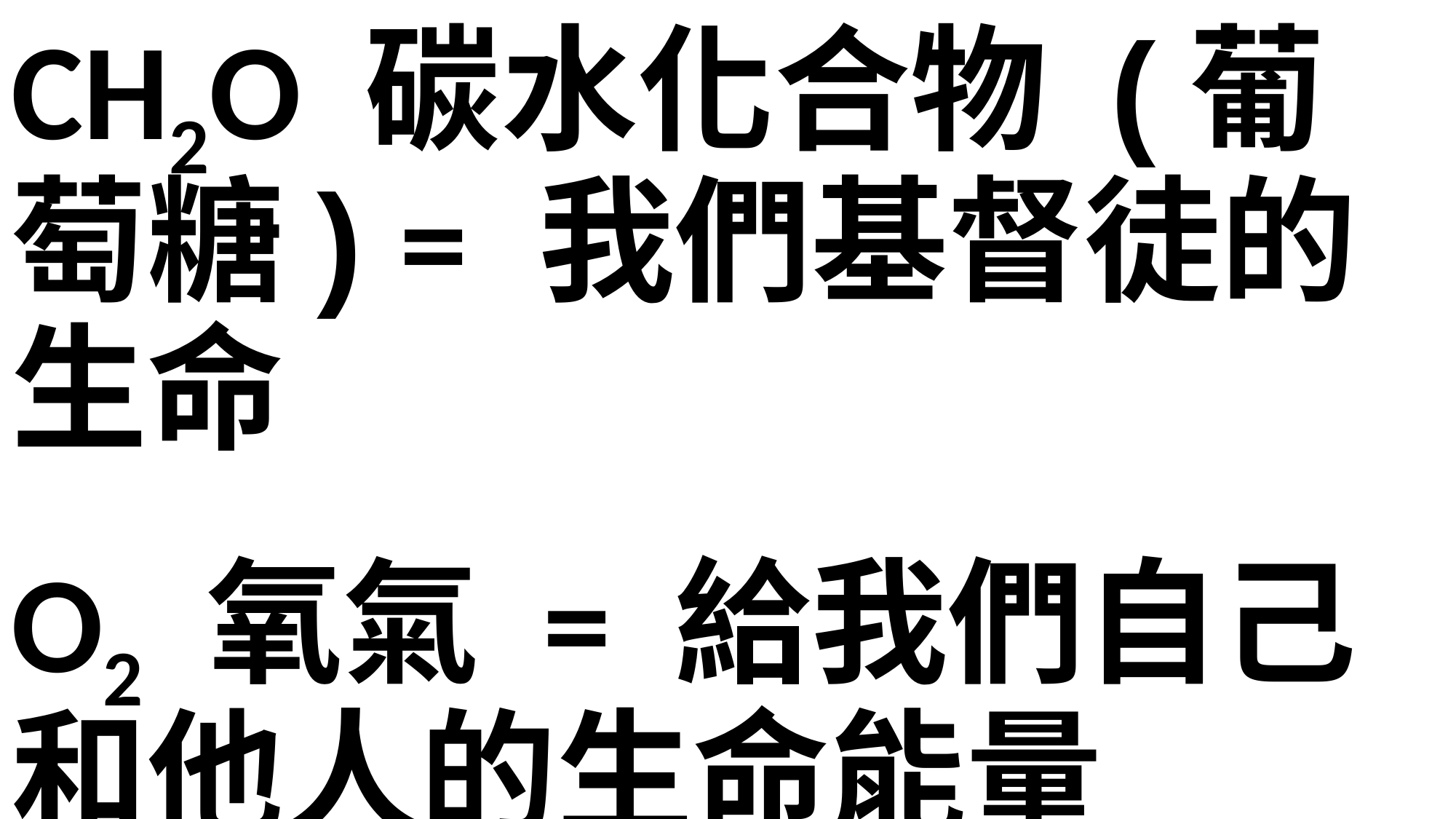

CH2O 碳水化合物 (葡萄糖) = 我們基督徒的生命
O2 氧氣 = 給我們自己和他人的生命能量